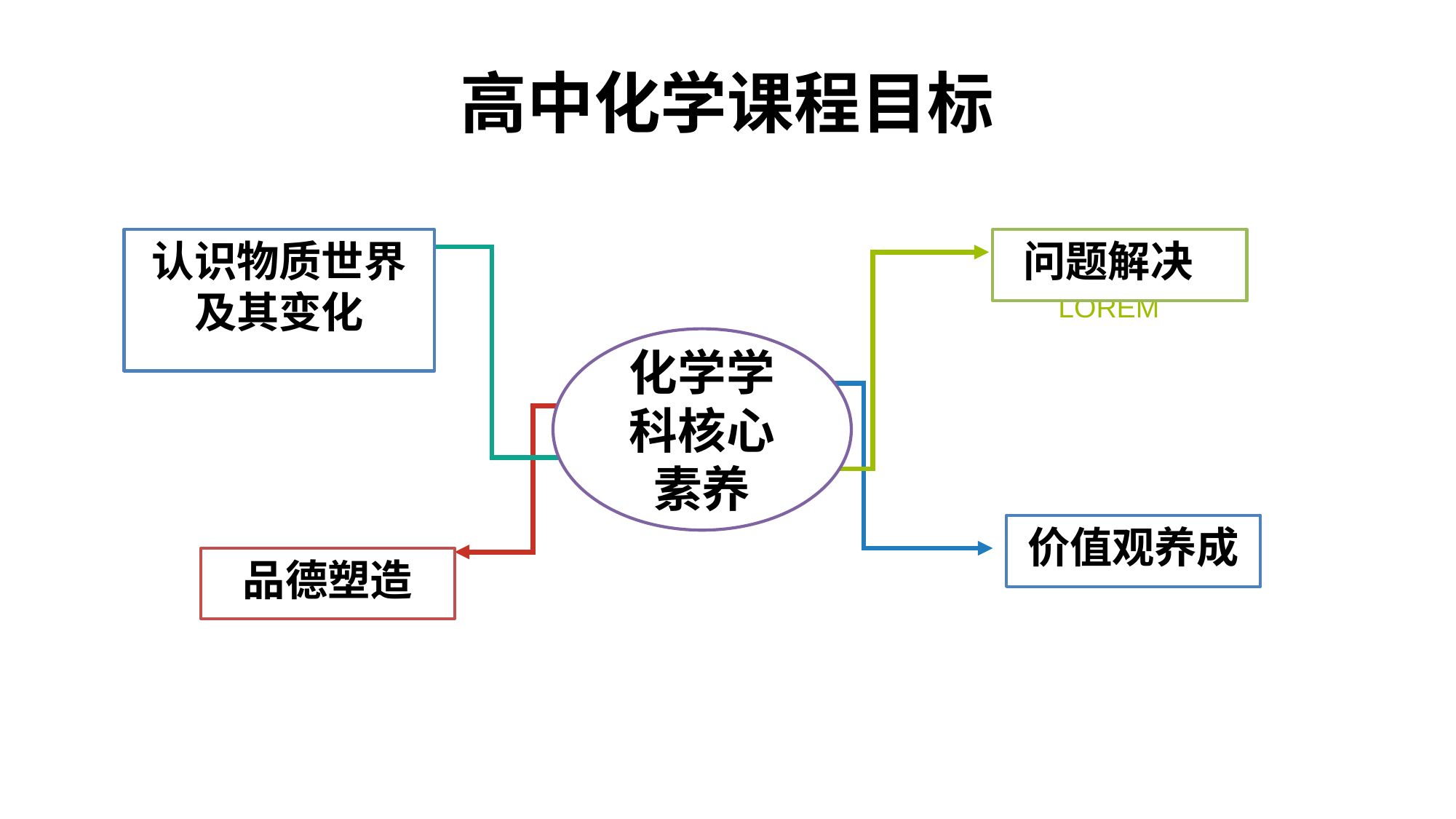

# 高中化学课程目标

认识物质世界及其变化
 问题解决
LOREM
化学学科核心素养
价值观养成
品德塑造